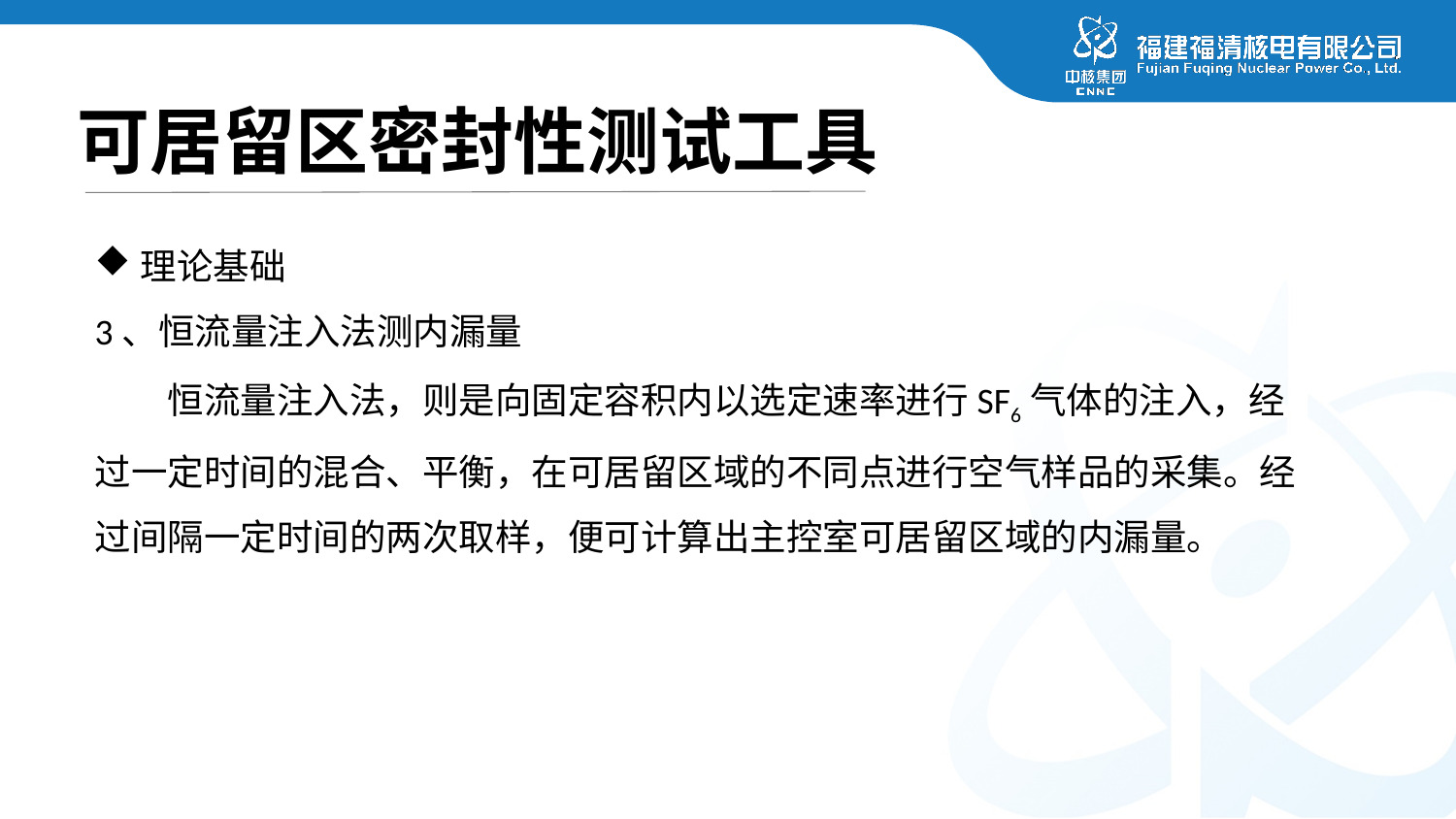

可居留区密封性测试工具
理论基础
3、恒流量注入法测内漏量
恒流量注入法，则是向固定容积内以选定速率进行SF6气体的注入，经过一定时间的混合、平衡，在可居留区域的不同点进行空气样品的采集。经过间隔一定时间的两次取样，便可计算出主控室可居留区域的内漏量。